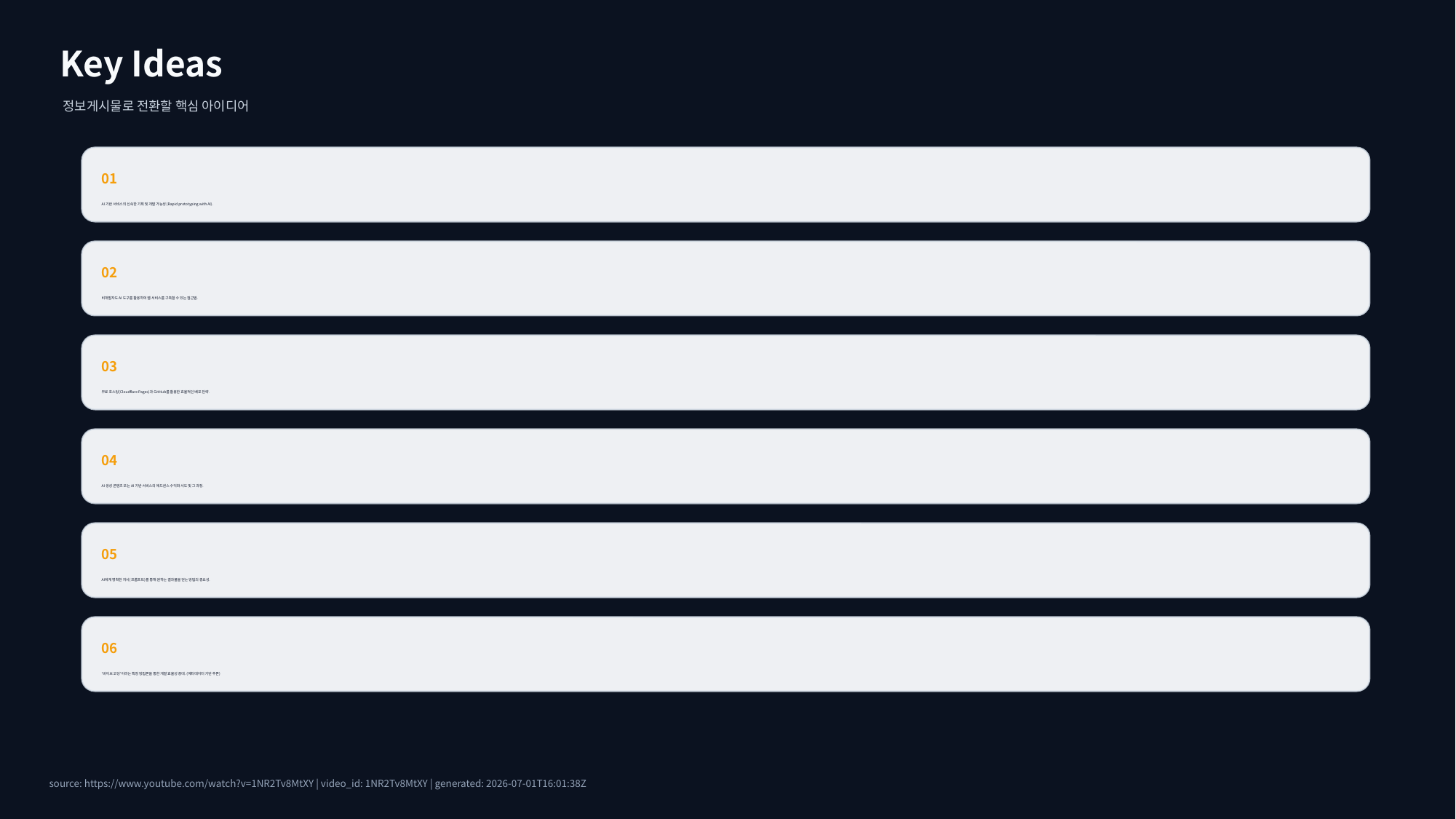

Key Ideas
정보게시물로 전환할 핵심 아이디어

01
AI 기반 서비스의 신속한 기획 및 개발 가능성 (Rapid prototyping with AI).

02
비개발자도 AI 도구를 활용하여 웹 서비스를 구축할 수 있는 접근법.

03
무료 호스팅(Cloudflare Pages)과 GitHub를 활용한 효율적인 배포 전략.

04
AI 생성 콘텐츠 또는 AI 기반 서비스의 애드센스 수익화 시도 및 그 과정.

05
AI에게 명확한 지시(프롬프트)를 통해 원하는 결과물을 얻는 방법의 중요성.

06
'바이브 코딩'이라는 특정 방법론을 통한 개발 효율성 증대. (메타데이터 기반 추론)
source: https://www.youtube.com/watch?v=1NR2Tv8MtXY | video_id: 1NR2Tv8MtXY | generated: 2026-07-01T16:01:38Z